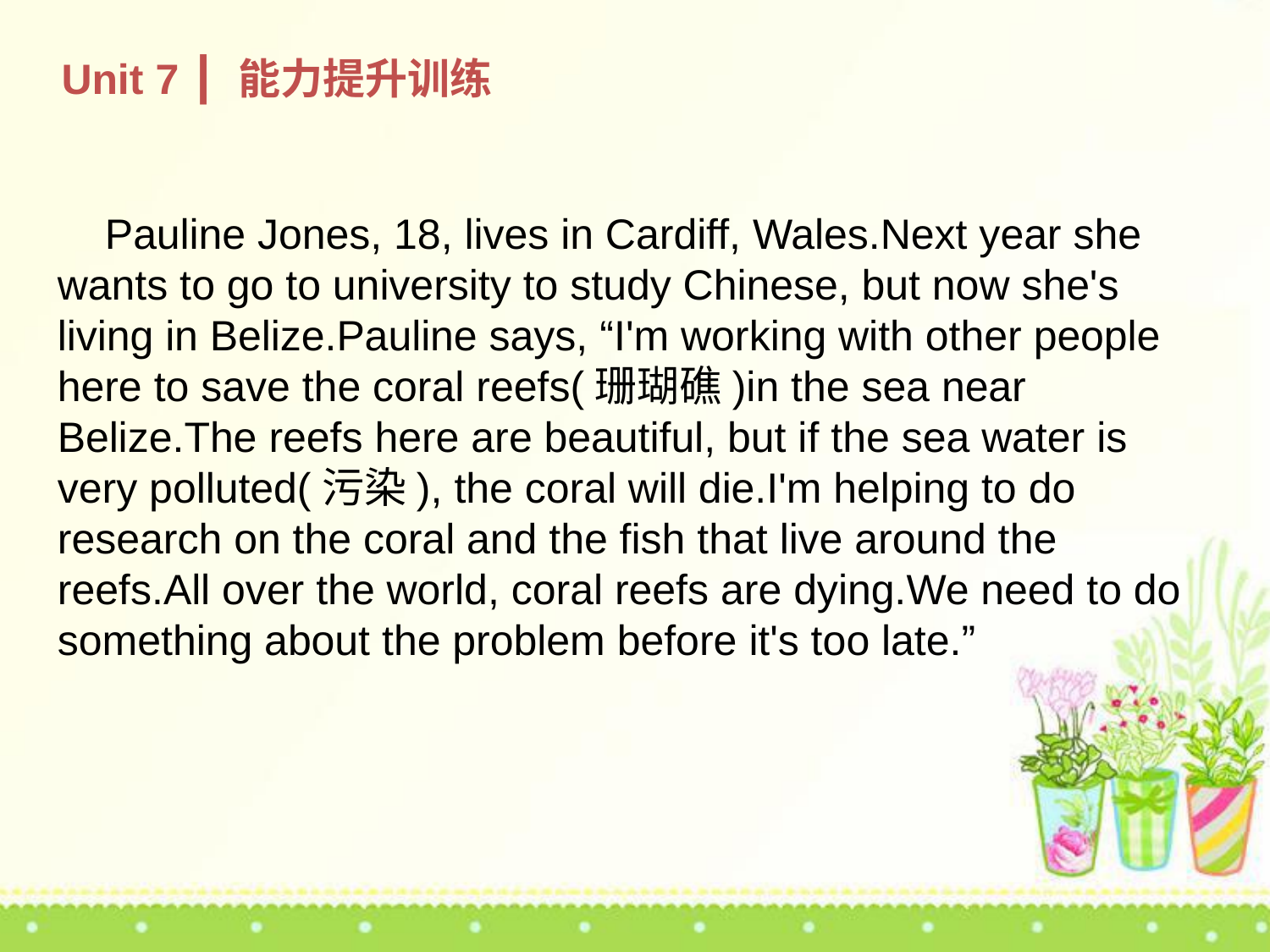

Unit 7 ┃ 能力提升训练
    Pauline Jones, 18, lives in Cardiff, Wales.Next year she wants to go to university to study Chinese, but now she's living in Belize.Pauline says, “I'm working with other people here to save the coral reefs(珊瑚礁)in the sea near Belize.The reefs here are beautiful, but if the sea water is very polluted(污染), the coral will die.I'm helping to do research on the coral and the fish that live around the reefs.All over the world, coral reefs are dying.We need to do something about the problem before it's too late.”